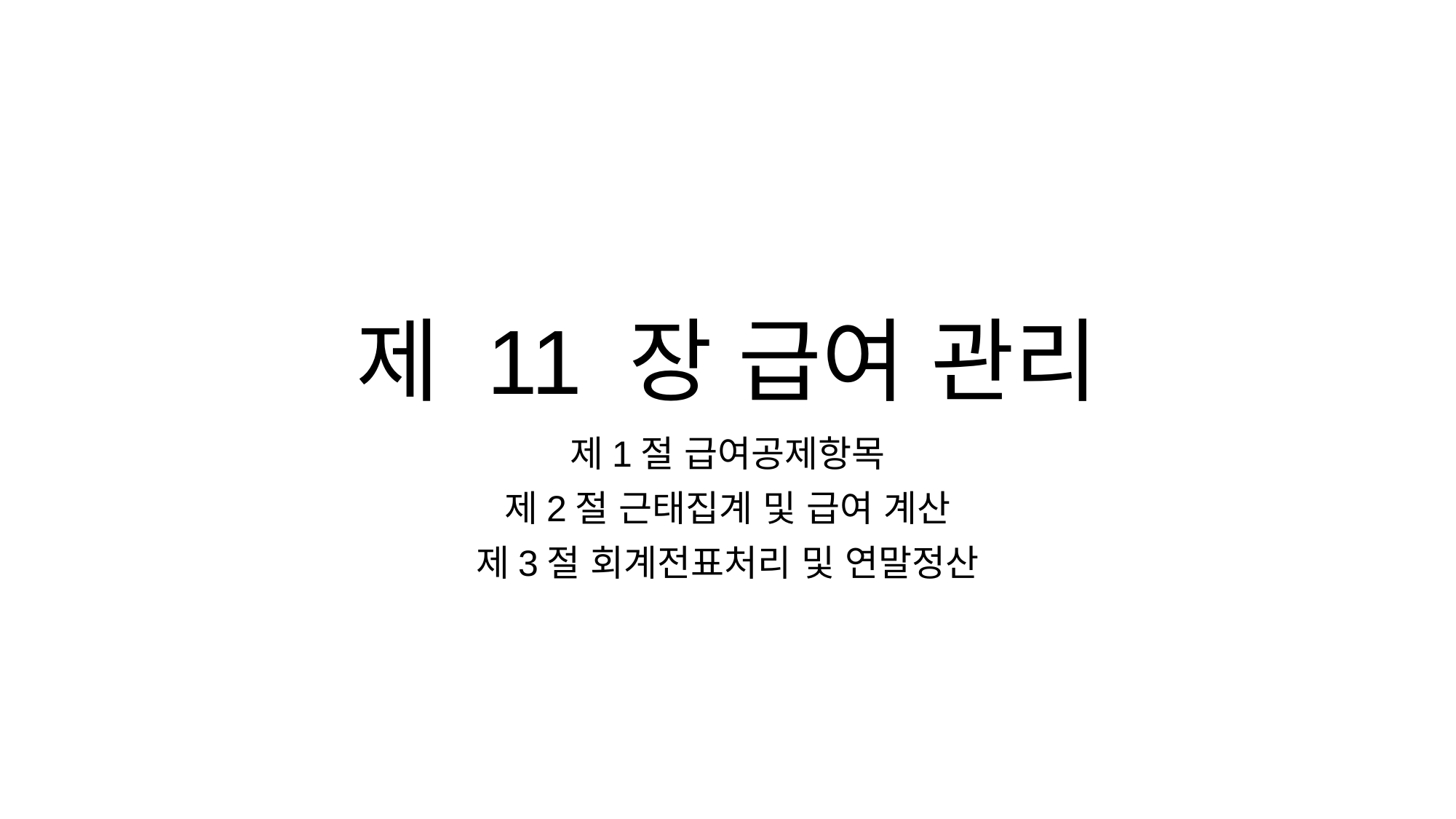

# 제 11 장 급여 관리
제1절 급여공제항목
제2절 근태집계 및 급여 계산
제3절 회계전표처리 및 연말정산